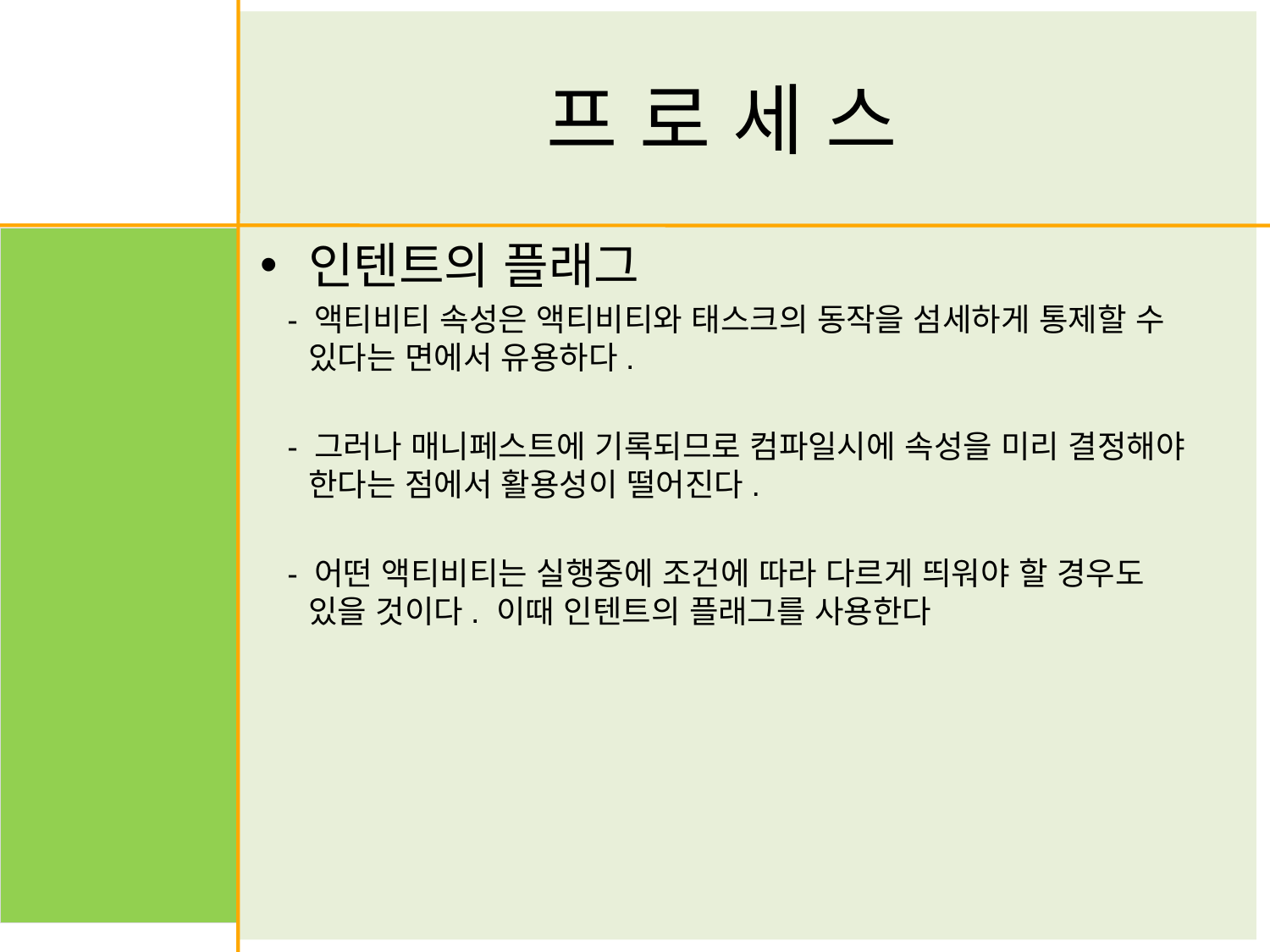

# 프 로 세 스
인텐트의 플래그
   - 액티비티 속성은 액티비티와 태스크의 동작을 섬세하게 통제할 수 있다는 면에서 유용하다.

   - 그러나 매니페스트에 기록되므로 컴파일시에 속성을 미리 결정해야 한다는 점에서 활용성이 떨어진다.

   - 어떤 액티비티는 실행중에 조건에 따라 다르게 띄워야 할 경우도 있을 것이다. 이때 인텐트의 플래그를 사용한다